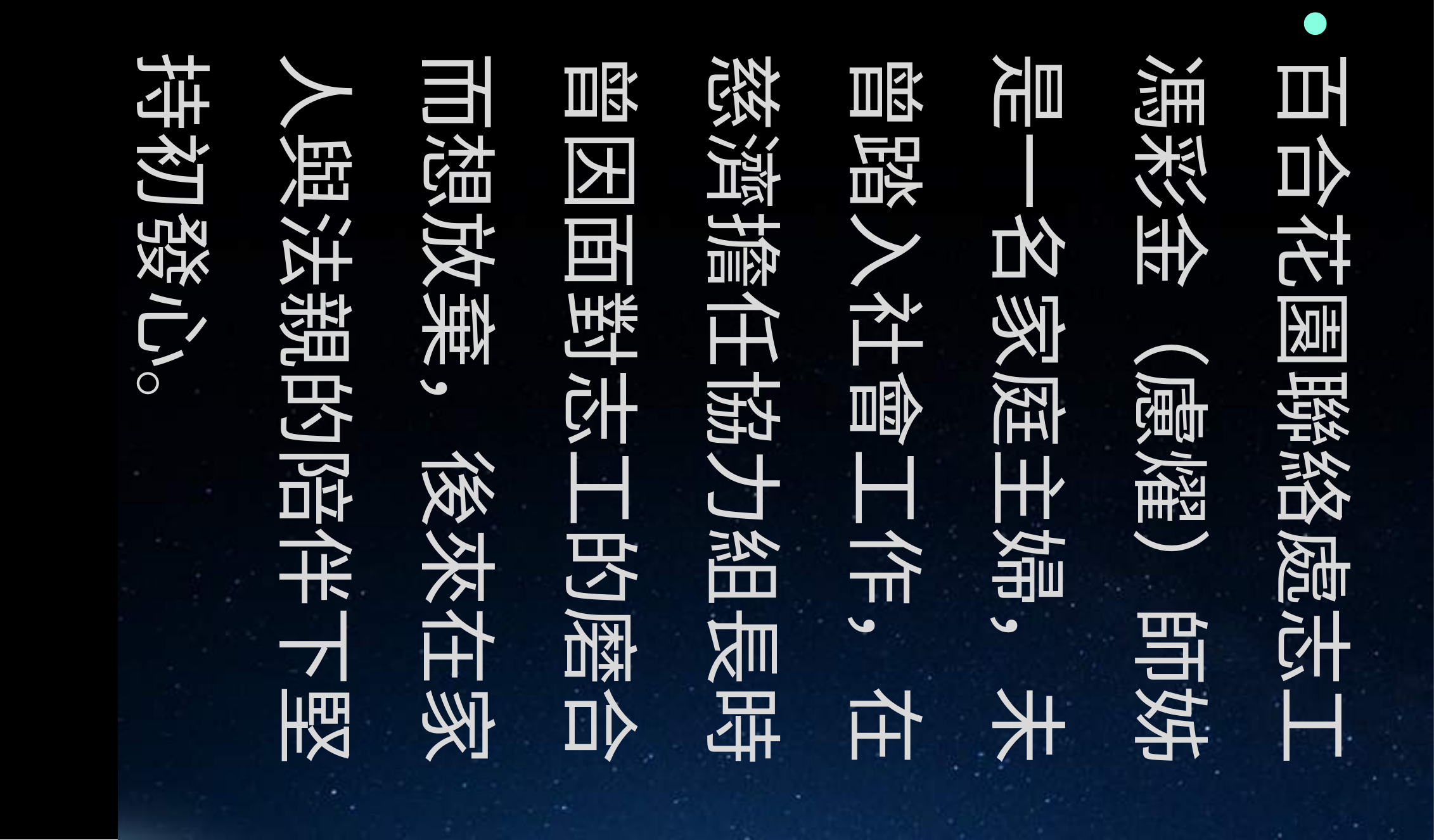

百合花園聯絡處志工馮彩金（慮燿）師姊是一名家庭主婦，未曾踏入社會工作，在慈濟擔任協力組長時曾因面對志工的磨合而想放棄，後來在家人與法親的陪伴下堅持初發心。